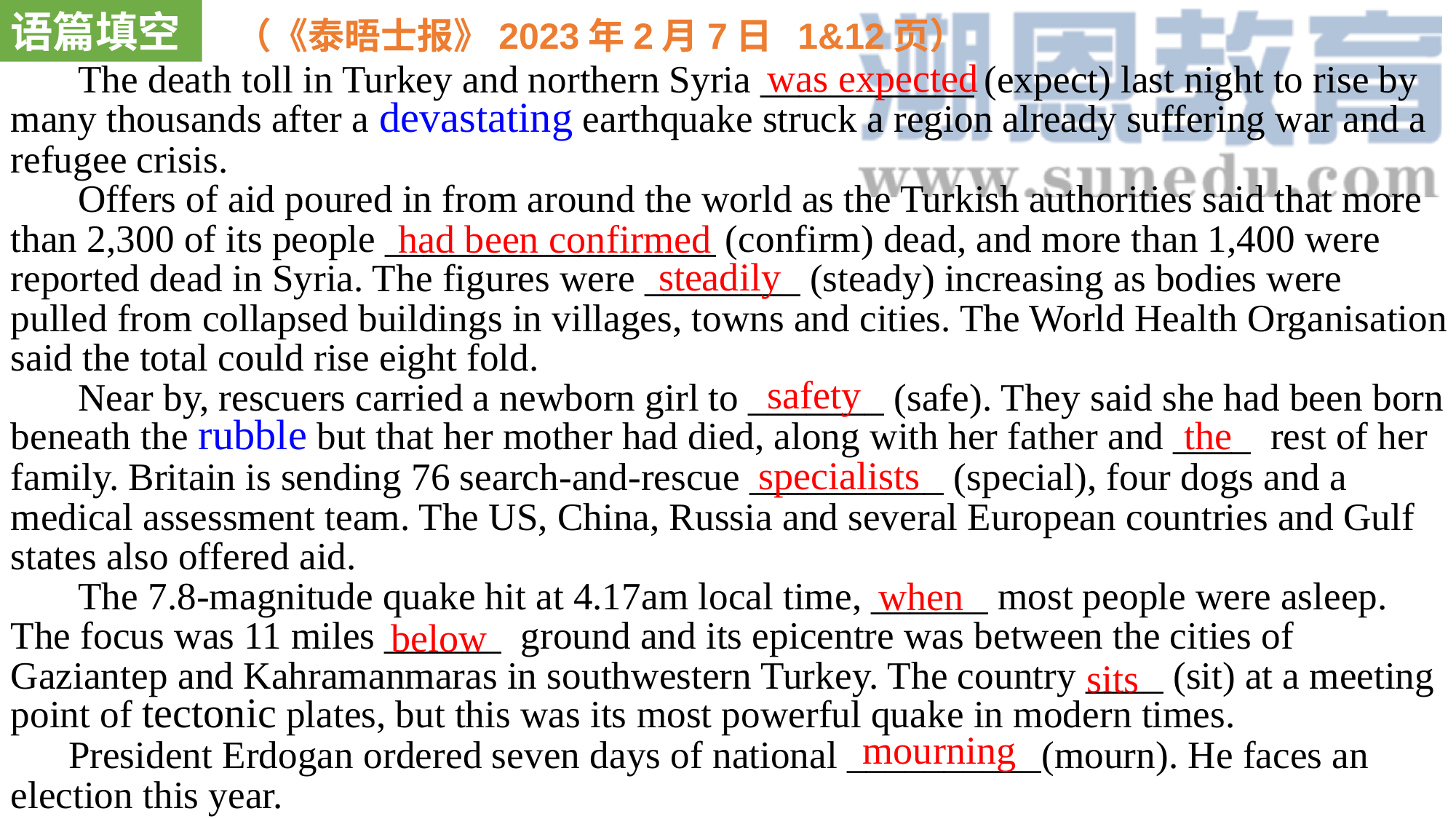

语篇填空
（《泰晤士报》2023年2月7日  1&12页）
was expected
       The death toll in Turkey and northern Syria ___________ (expect) last night to rise by many thousands after a devastating earthquake struck a region already suffering war and a refugee crisis.
       Offers of aid poured in from around the world as the Turkish authorities said that more than 2,300 of its people _________________ (confirm) dead, and more than 1,400 were reported dead in Syria. The figures were ________ (steady) increasing as bodies were pulled from collapsed buildings in villages, towns and cities. The World Health Organisation said the total could rise eight fold.
       Near by, rescuers carried a newborn girl to _______ (safe). They said she had been born beneath the rubble but that her mother had died, along with her father and ____  rest of her family. Britain is sending 76 search-and-rescue __________ (special), four dogs and a medical assessment team. The US, China, Russia and several European countries and Gulf states also offered aid.
       The 7.8-magnitude quake hit at 4.17am local time, ______ most people were asleep. The focus was 11 miles ______  ground and its epicentre was between the cities of Gaziantep and Kahramanmaras in southwestern Turkey. The country ____ (sit) at a meeting point of tectonic plates, but this was its most powerful quake in modern times.
      President Erdogan ordered seven days of national __________(mourn). He faces an election this year.
 had been confirmed
steadily
safety
the
specialists
when
below
sits
mourning